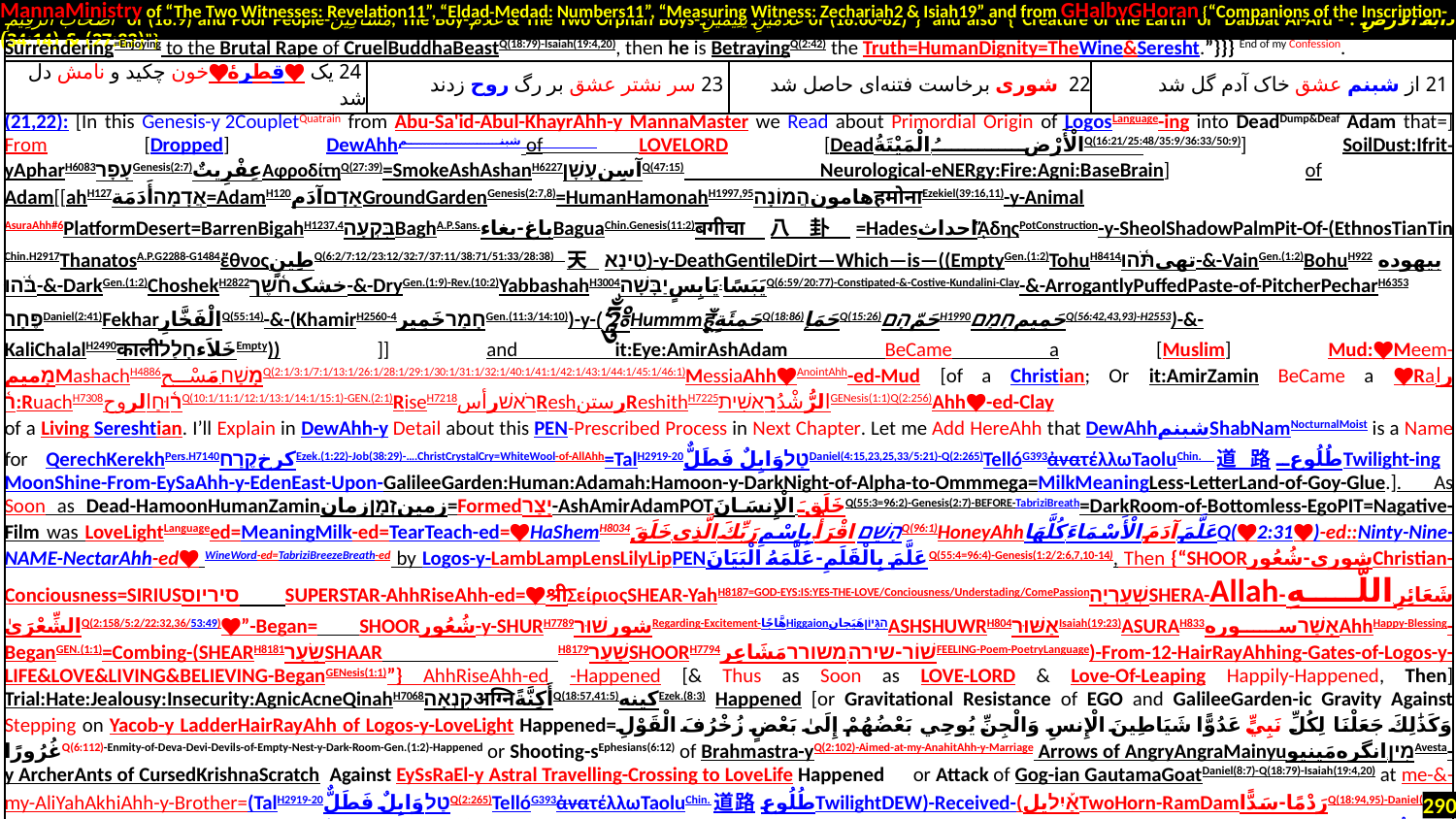

MannaMinistry of “The Two Witnesses: Revelation11”, “Eldad-Medad: Numbers11”, “Measuring Witness: Zechariah2 & Isiah19” and from GHalbyGHoran {“Companions of the Inscription-
 أَصْحَابَ الرَّقِيمِ  of (18:9) and Poor People-مَسَاكِينَ, The Boy-غُلَامُ & The Two Orphan Boys-غُلَامَيْنِ يَتِيمَيْنِ of (18:60-82)”}  and also  {“Creature of the Earth  or  Dabbat Al-Ard - دَابَّةُ الْأَرْضِ : (27:82) & (34:14)”}
| Surrendering=Enjoying to the Brutal Rape of CruelBuddhaBeastQ(18:79)-Isaiah(19:4,20), then he is BetrayingQ(2:42) the Truth=HumanDignity=TheWine&Seresht.”}}} End of my Confession. |  |  |  |
| --- | --- | --- | --- |
| 24 یک ♥قطرهٔ♥خون چکید و نامش دل شد | 23 سر نشتر عشق بر رگ روح زدند | 22 شوری برخاست فتنه‌ای حاصل شد | 21 از شبنم عشق خاک آدم گل شد |
| (21,22): [In this Genesis-y 2CoupletQuatrain from Abu-Sa'id-Abul-KhayrAhh-y MannaMaster we Read about Primordial Origin of LogosLanguage-ing into DeadDump&Deaf Adam that=] From [Dropped] DewAhhشبنم of LoveLord [Deadالْأَرْضُ الْمَيْتَةُQ(16:21/25:48/35:9/36:33/50:9)] SoilDust:Ifrit-yApharH6083עָפָרGenesis(2:7)عِفْرِيتٌΑφροδίτηQ(27:39)=SmokeAshAshanH6227آسِنעָשָׁןQ(47:15) Neurological-eNERgy:Fire:Agni:BaseBrain] of Adam[[ahH127אֲדָמָהأَدَمَة=AdamH120אָדָםآدَمGroundGardenGenesis(2:7,8)=HumanHamonahH1997,95هامونהֲמוֹנָהहमोनाEzekiel(39:16,11)-y-Animal AsuraAhh#6PlatformDesert=BarrenBigahH1237,4בִּקְעָהBaghA.P.Sans.باغ-بغاءBaguaChin.Genesis(11:2)बगीचा八卦=HadesاحداثᾍδηςPotConstruction-y-SheolShadowPalmPit-Of-(EthnosTianTin Chin.H2917ThanatosA.P.G2288-G1484ἔθνοςطِينٍQ(6:2/7:12/23:12/32:7/37:11/38:71/51:33/28:38)天טִינָא)-y-DeathGentileDirt—Which—is—((EmptyGen.(1:2)TohuH8414تهیתֹּ֫הוּ-&-VainGen.(1:2)BohuH922بیهوده בֹּ֫הוּ-&-DarkGen.(1:2)ChoshekH2822خشکחֹ֫שֶׁך-&-DryGen.(1:9)-Rev.(10:2)YabbashahH3004يَبَسًا.يَابِسٍיַבָּשָׁהQ(6:59/20:77)-Constipated-&-Costive-Kundalini-Clay-&-ArrogantlyPuffedPaste-of-PitcherPecharH6353 פֶּחָרDaniel(2:41)FekharالْفَخَّارِQ(55:14)-&-(KhamirH2560-4חָמַרخَمِيرGen.(11:3/14:10))-y-(ཧཱུྂ༔HummmहूँحَمِئَةٍQ(18:86)حَمَإQ(15:26)حَمّהָםH1990حَمِيمחָמַםQ(56:42,43,93)-H2553)-&-KaliChalalH2490कालीخَلاَءחָלַלEmpty)) ]] and it:Eye:AmirAshAdam BeCame a [Muslim] Mud:♥Meem-מָمیمMashachH4886מָשַׁח.مَسْحQ(2:1/3:1/7:1/13:1/26:1/28:1/29:1/30:1/31:1/32:1/40:1/41:1/42:1/43:1/44:1/45:1/46:1)MessiaAhh♥AnointAhh-ed-Mud [of a Christian; Or it:AmirZamin BeCame a ♥Raرا.ר֫:RuachH7308ר֫וּחַالروحQ(10:1/11:1/12:1/13:1/14:1/15:1)-GEN.(2:1)RiseH7218רֹאשׁرأسReshرستنReshithH7225الرُّشْدُרֵאשִׁיתGENesis(1:1)Q(2:256)Ahh♥-ed-Clay of a Living Sereshtian. I’ll Explain in DewAhh-y Detail about this PEN-Prescribed Process in Next Chapter. Let me Add HereAhh that DewAhhشبنمShabNamNocturnalMoist is a Name for QerechKerekhPers.H7140کرخקֶרַחEzek.(1:22)-Job(38:29)-….ChristCrystalCry=WhiteWool-of-AllAhh=TalH2919-20טַלوَابِلٌ فَطَلٌّDaniel(4:15,23,25,33/5:21)-Q(2:265)TellóG393ἀνατέλλωTaoluChin.道路طُلُوعTwilight-ing MoonShine-From-EySaAhh-y-EdenEast-Upon-GalileeGarden:Human:Adamah:Hamoon-y-DarkNight-of-Alpha-to-Ommmega=MilkMeaningLess-LetterLand-of-Goy-Glue.]. As Soon as Dead-HamoonHumanZaminزمینזְמָןزمان=Formedיָצַר-AshAmirAdamPOTخَلَقَ الْإِنسَانَQ(55:3=96:2)-Genesis(2:7)-BEFORE-TabriziBreath=DarkRoom-of-Bottomless-EgoPIT=Nagative-Film was LoveLightLanguageed=MeaningMilk-ed=TearTeach-ed=♥HaShemH8034הָשֵׁםاقْرَأْ بِاسْمِ رَبِّكَ الَّذِي خَلَقَQ(96:1)HoneyAhhعَلَّمَ آدَمَ الْأَسْمَاءَ كُلَّهَاQ(♥2:31♥)-ed::Ninty-Nine-NAME-NectarAhh-ed♥ WineWord-ed=TabriziBreezeBreath-ed by Logos-y-LambLampLensLilyLipPENعَلَّمَ بِالْقَلَمِ-عَلَّمَهُ الْبَيَانَQ(55:4=96:4)-Genesis(1:2/2:6,7,10-14), Then {“SHOORشوری-شُعُورChristian-Conciousness=SIRIUSסיריוס SUPERSTAR-AhhRiseAhh-ed=♥श्रीΣείριοςSHEAR-YahH8187=GOD-EYS:IS:YES-THE-LOVE/Conciousness/Understading/ComePassionשְׁעַרְיָהSHERA-Allahشَعَائِرِ اللَّـهِ-الشِّعْرَىٰQ(2:158/5:2/22:32,36/53:49)♥”-Began= SHOORشُعُور-y-SHURH7789شورשׁוּרRegarding-Excitement-هَّاجًاHiggaionהִגָּיוֹןهَيَجانASHSHUWRH804אַשּׁוּרIsaiah(19:23)ASURAH833אָשַׁרسورهAhhHappy-Blessing-BeganGEN.(1:1)=Combing-(SHEARH8181שֵׂעָרSHAAR H8179שַׁעַרSHOORH7794שׁוֹר-שירה-משוררمَشَاعِرFEELING-Poem-PoetryLanguage)-From-12-HairRayAhhing-Gates-of-Logos-y-LIFE&LOVE&LIVING&BELIEVING-BeganGENesis(1:1)”} AhhRiseAhh-ed -Happened [& Thus as Soon as LOVE-LORD & Love-Of-Leaping Happily-Happened, Then] Trial:Hate:Jealousy:Insecurity:AgnicAcneQinahH7068קִנְאָהअग्निأَكِنَّةًQ(18:57,41:5)کینهEzek.(8:3) Happened [or Gravitational Resistance of EGO and GalileeGarden-ic Gravity Against Stepping on Yacob-y LadderHairRayAhh of Logos-y-LoveLight Happened=وَكَذَٰلِكَ جَعَلْنَا لِكُلِّ نَبِيٍّ عَدُوًّا شَيَاطِينَ الْإِنسِ وَالْجِنِّ يُوحِي بَعْضُهُمْ إِلَىٰ بَعْضٍ زُخْرُفَ الْقَوْلِ غُرُورًاQ(6:112)-Enmity-of-Deva-Devi-Devils-of-Empty-Nest-y-Dark-Room-Gen.(1:2)-Happened or Shooting-sEphesians(6:12) of Brahmastra-yQ(2:102)-Aimed-at-my-AnahitAhh-y-Marriage Arrows of AngryAngraMainyuמִין.انگره‌مَینیوAvesta-y ArcherAnts of CursedKrishnaScratch Against EySsRaEl-y Astral Travelling-Crossing to LoveLife Happened or Attack of Gog-ian GautamaGoatDaniel(8:7)-Q(18:79)-Isaiah(19:4,20) at me-&-my-AliYahAkhiAhh-y-Brother=(TalH2919-20טַלوَابِلٌ فَطَلٌّQ(2:265)TellóG393ἀνατέλλωTaoluChin.道路طُلُوعTwilightDEW)-Received-(אַ֡יִלیلTwoHorn-RamDamرَدْمًا-سَدًّاQ(18:94,95)-Daniel(8:3))-Who-was/is-Also-(WaterWordוְהִשְׁקָ֖הتَسْقِي يُسْقَىٰ بِمَاءٍ وَاحِدٍ-نُسْقِيَهُGenesis(2:6)-Q(2:71/13:4/25:49/26:79/91:13)-ed-Camel-By-The-ChrismAhh-ing-ChristCanalCascadeRiverAhhوَابِلٌ فَطَلٌّQ(2:265)EbelH180,H179الْإِبِلِאוֹבִיל-אוּבָלوَبْلQ(6:144)-Daniel(8:2,3,6)-Of-UlaiA.P.H195אוּלָי-الصُّحُفِ الْأُولَىٰDaniel(8:2,16)-Q(20:133/87:18) HappenedBy TyrannicKali & Ruthlessly & Damage-ic-Kali=SodomסְדֹםصدمهΣόδομα-ic-Kali-يَأْخُذُ كُلَّ سَفِينَةٍ غَصْبًا-Attacking&Seizing the SailTrip-ing Boat of AliAhh-y Sheep by one of his Deva-Devi Lions(1Samuel(17:34)) Without-Touching-The-Ground :-( Dan.(8:5)]. (23,24):[INCISING INTENTION:ORDER:AMAR-أَمْرُهُאֲמַרGENesis(1:3)-Q(2X18:82)=Allahالله’s ASHAاَشَهErótaóG2046اَرتَهῥηθὲνإرْتَأىṚTAS.ऋतARADQ(18:82/2X18:82)أَرَادَAhh=[GHADERQ(36:81)الْقَدْرِ-القادر AsuraAhh#97KETERH3803כָּתַרCUTTER]=(GH:Q)AUTHOR’s-GH:QADOSHH6918قُدُّوسקָדוֹשׁ-y-GHafAsuraAhh#50ق:Q:כָּ:גַּ:ק Like] BLADEسر نشتر Of LOVE [=TEARING THRONE OF LORD] |  |  |  |
290